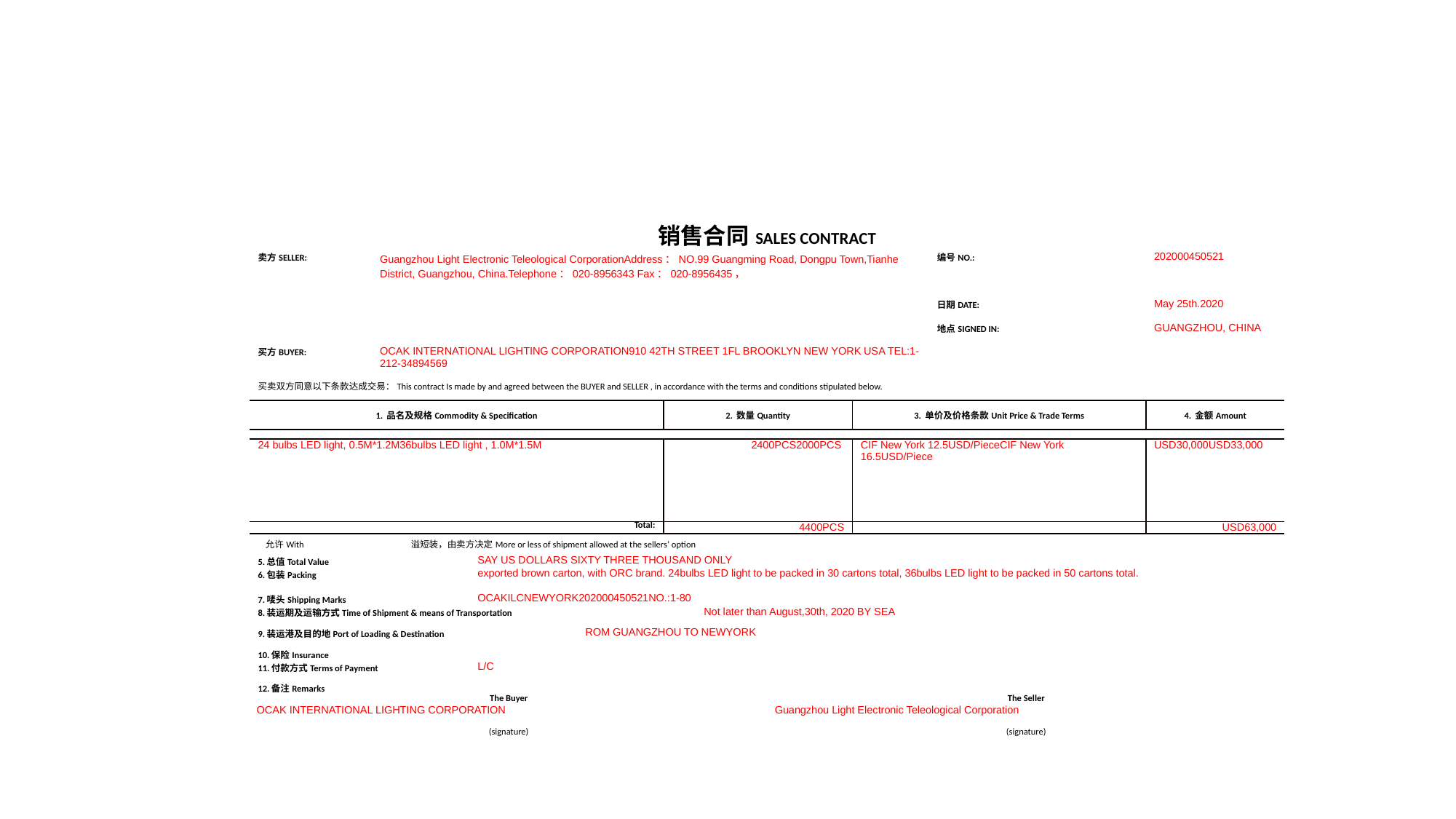

| 销售合同SALES CONTRACT |  |  |  |  |  |  |  |  |  |  |  |
| --- | --- | --- | --- | --- | --- | --- | --- | --- | --- | --- | --- |
| 卖方SELLER: |  | Guangzhou Light Electronic Teleological CorporationAddress：NO.99 Guangming Road, Dongpu Town,Tianhe District, Guangzhou, China.Telephone：020-8956343 Fax：020-8956435， |  |  |  |  |  |  |  | 编号NO.: | 202000450521 |
|  |  |  |  |  |  |  |  |  |  | 日期DATE: | May 25th.2020 |
|  |  |  |  |  |  |  |  |  |  | 地点SIGNED IN: | GUANGZHOU, CHINA |
| 买方BUYER: |  | OCAK INTERNATIONAL LIGHTING CORPORATION910 42TH STREET 1FL BROOKLYN NEW YORK USA TEL:1-212-34894569 |  |  |  |  |  |  |  |  |  |
|  |  |  |  |  |  |  |  |  |  |  |  |
| 买卖双方同意以下条款达成交易：This contract Is made by and agreed between the BUYER and SELLER , in accordance with the terms and conditions stipulated below. |  |  |  |  |  |  |  |  |  |  |  |
| 1. 品名及规格Commodity & Specification |  |  |  |  |  | 2. 数量Quantity |  |  | 3. 单价及价格条款Unit Price & Trade Terms |  | 4. 金额Amount |
|  |  |  |  |  |  |  |  |  |  |  |  |
| 24 bulbs LED light, 0.5M\*1.2M36bulbs LED light , 1.0M\*1.5M |  |  |  |  |  | 2400PCS2000PCS |  |  | CIF New York 12.5USD/PieceCIF New York 16.5USD/Piece |  | USD30,000USD33,000 |
| Total: |  |  |  |  |  | 4400PCS |  |  |  |  | USD63,000 |
| 允许With |  |  | 溢短装，由卖方决定More or less of shipment allowed at the sellers’ option |  |  |  |  |  |  |  |  |
| 5.总值Total Value |  |  |  | SAY US DOLLARS SIXTY THREE THOUSAND ONLY |  |  |  |  |  |  |  |
| 6.包装Packing |  |  |  | exported brown carton, with ORC brand. 24bulbs LED light to be packed in 30 cartons total, 36bulbs LED light to be packed in 50 cartons total. |  |  |  |  |  |  |  |
| 7.唛头Shipping Marks |  |  |  | OCAKILCNEWYORK202000450521NO.:1-80 |  |  |  |  |  |  |  |
| 8.装运期及运输方式Time of Shipment & means of Transportation |  |  |  |  |  |  | Not later than August,30th, 2020 BY SEA |  |  |  |  |
| 9.装运港及目的地Port of Loading & Destination |  |  |  |  | FROM GUANGZHOU TO NEWYORK |  |  |  |  |  |  |
| 10.保险Insurance |  |  |  |  |  |  |  |  |  |  |  |
| 11.付款方式Terms of Payment |  |  |  | L/C |  |  |  |  |  |  |  |
| 12.备注Remarks |  |  |  |  |  |  |  |  |  |  |  |
| The Buyer |  |  |  |  |  |  |  | The Seller |  |  |  |
| OCAK INTERNATIONAL LIGHTING CORPORATION |  |  |  |  |  |  |  | Guangzhou Light Electronic Teleological Corporation |  |  |  |
| (signature) |  |  |  |  |  |  |  | (signature) |  |  |  |